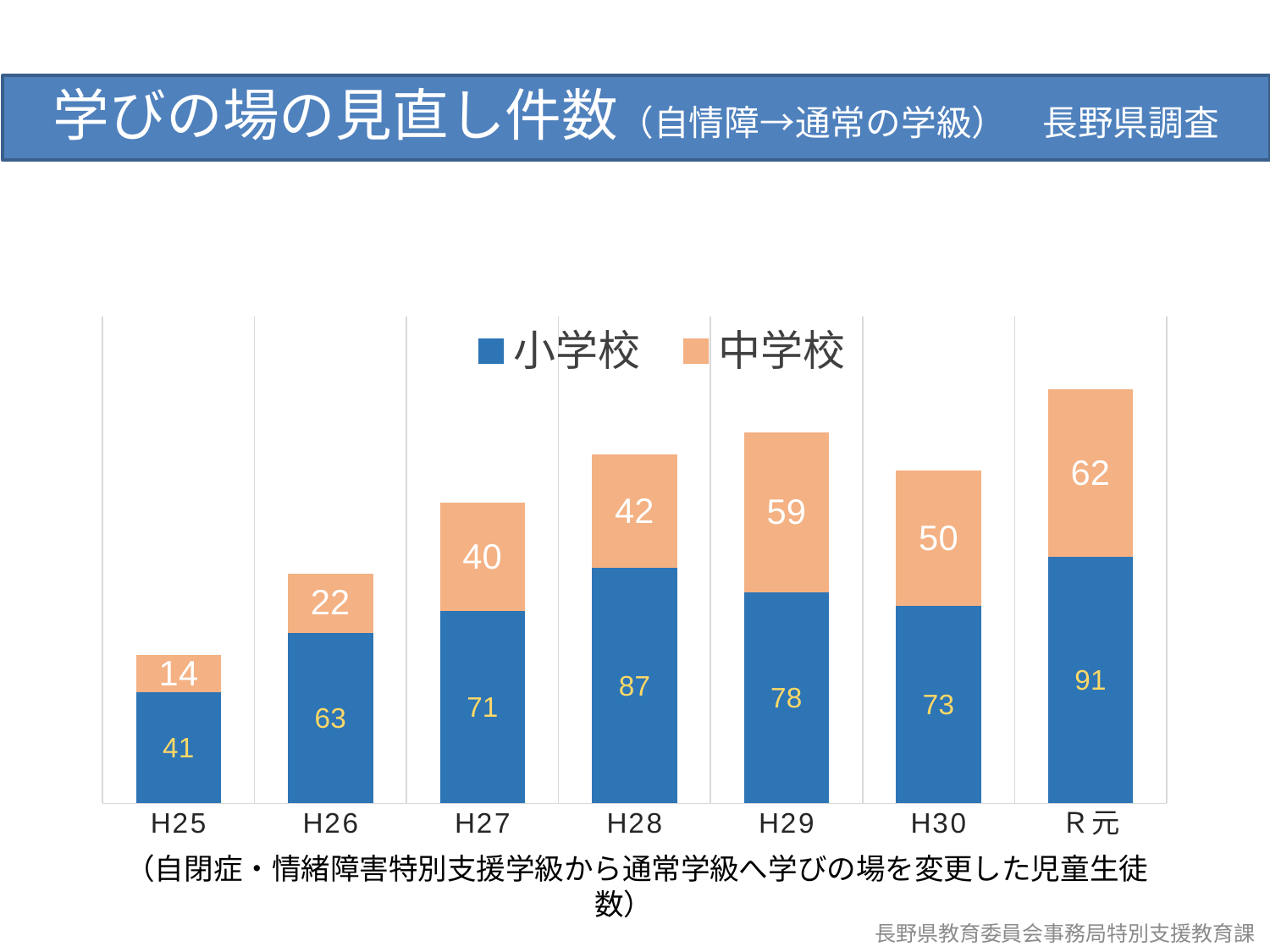

学びの場の見直し件数（自情障→通常の学級）　長野県調査

### Chart

| Category | 小学校 | 中学校 |
|---|---|---|
| H25 | 41.0 | 14.0 |
| H26 | 63.0 | 22.0 |
| H27 | 71.0 | 40.0 |
| H28 | 87.0 | 42.0 |
| H29 | 78.0 | 59.0 |
| H30 | 73.0 | 50.0 |
| Ｒ元 | 91.0 | 62.0 |
（自閉症・情緒障害特別支援学級から通常学級へ学びの場を変更した児童生徒数）
長野県教育委員会事務局特別支援教育課